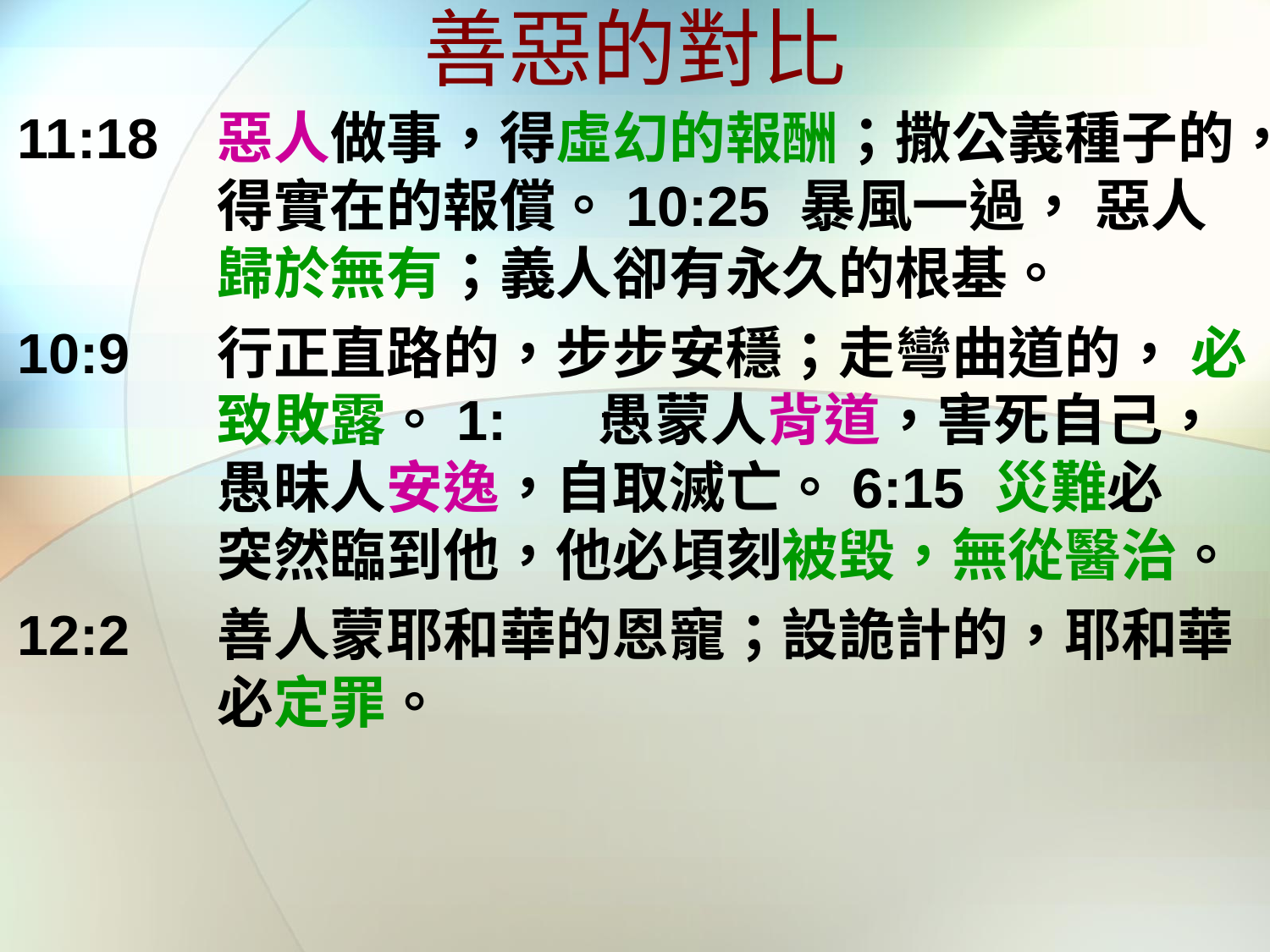

# 善惡的對比
11:18	惡人做事，得虛幻的報酬；撒公義種子的，得實在的報償。10:25 暴風一過， 惡人 歸於無有；義人卻有永久的根基。
10:9	行正直路的，步步安穩；走彎曲道的， 必致敗露。1: 	愚蒙人背道，害死自己，愚昧人安逸，自取滅亡。6:15 災難必    突然臨到他，他必頃刻被毀，無從醫治。
12:2	善人蒙耶和華的恩寵；設詭計的，耶和華必定罪。